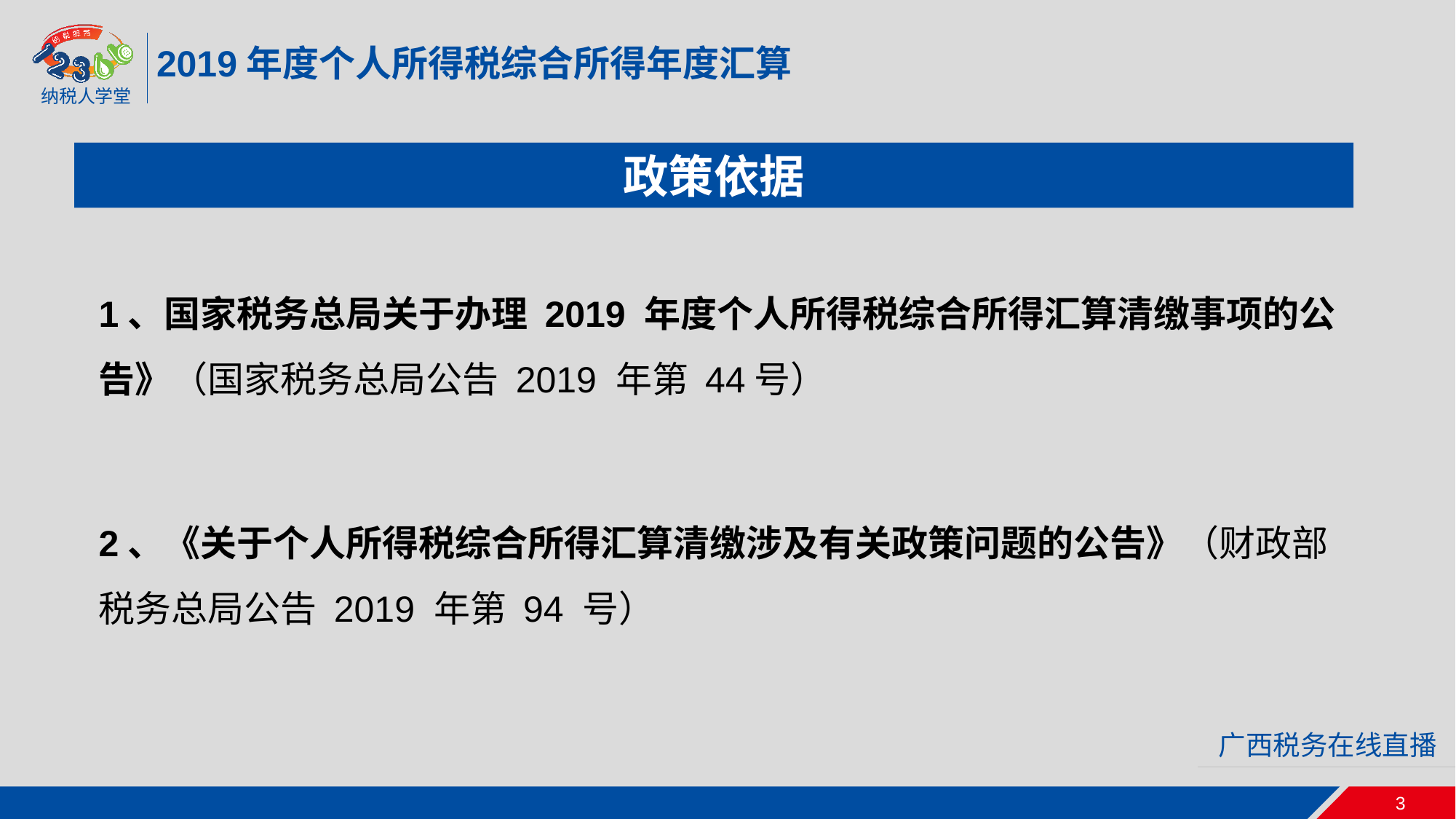

2019年度个人所得税综合所得年度汇算
政策依据
1、国家税务总局关于办理 2019 年度个人所得税综合所得汇算清缴事项的公告》（国家税务总局公告 2019 年第 44号）

2、《关于个人所得税综合所得汇算清缴涉及有关政策问题的公告》（财政部 税务总局公告 2019 年第 94 号）